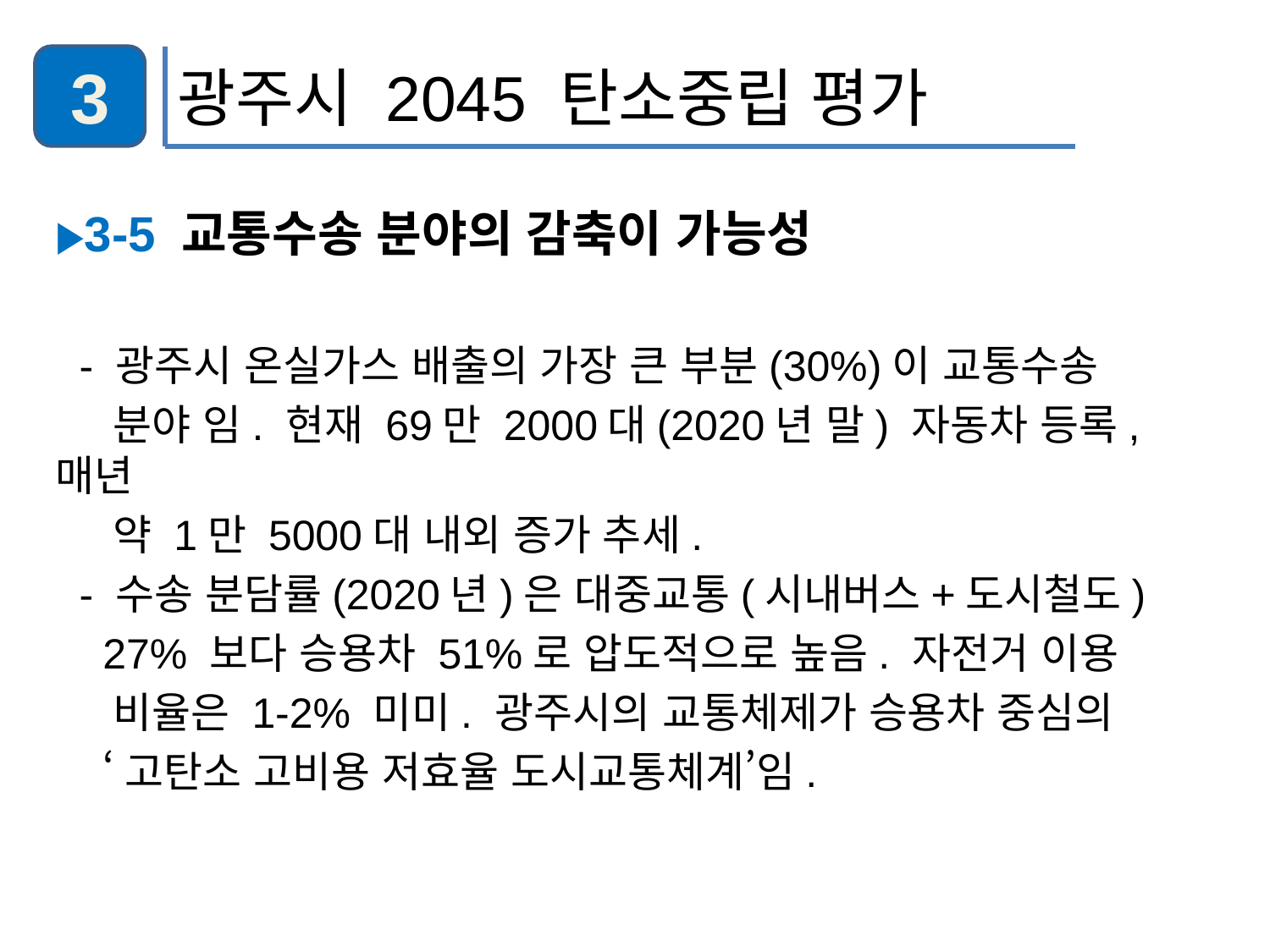

3
광주시 2045 탄소중립 평가
▶3-5 교통수송 분야의 감축이 가능성

  - 광주시 온실가스 배출의 가장 큰 부분(30%)이 교통수송
    분야 임. 현재 69만 2000대(2020년 말) 자동차 등록, 매년
    약 1만 5000대 내외 증가 추세.
  - 수송 분담률(2020년)은 대중교통(시내버스+도시철도)
    27% 보다 승용차 51%로 압도적으로 높음. 자전거 이용
    비율은 1-2% 미미. 광주시의 교통체제가 승용차 중심의
    ‘고탄소 고비용 저효율 도시교통체계’임.